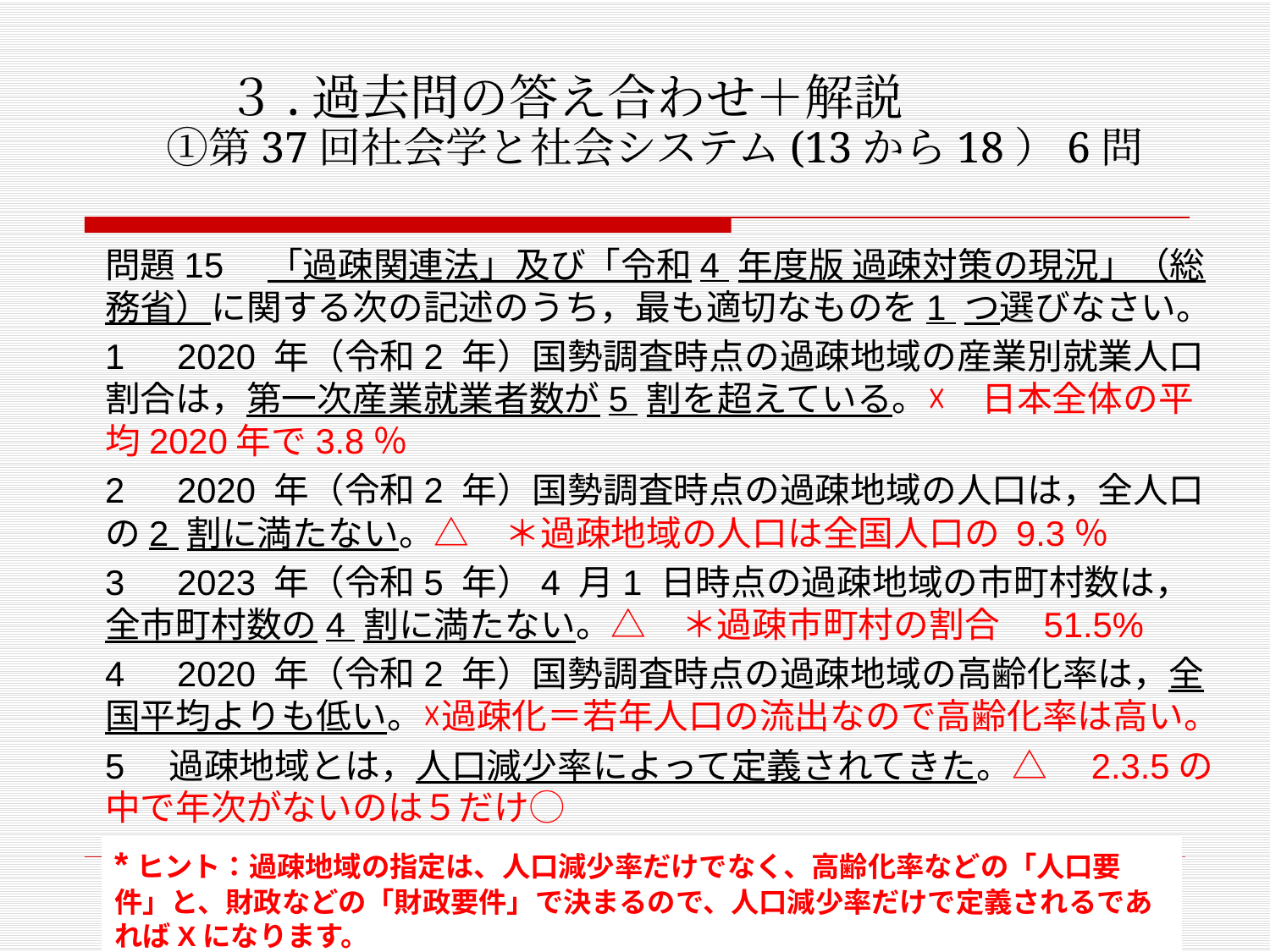

# ３.過去問の答え合わせ＋解説 ①第37回社会学と社会システム(13から18）6問
問題15　「過疎関連法」及び「令和4 年度版 過疎対策の現況」（総務省）に関する次の記述のうち，最も適切なものを1 つ選びなさい。
1　2020 年（令和2 年）国勢調査時点の過疎地域の産業別就業人口割合は，第一次産業就業者数が5 割を超えている。☓　日本全体の平均2020年で3.8％
2　2020 年（令和2 年）国勢調査時点の過疎地域の人口は，全人口の2 割に満たない。△　＊過疎地域の人口は全国人口の 9.3％
3　2023 年（令和5 年）4 月1 日時点の過疎地域の市町村数は，全市町村数の4 割に満たない。△　＊過疎市町村の割合　51.5%
4　2020 年（令和2 年）国勢調査時点の過疎地域の高齢化率は，全国平均よりも低い。☓過疎化＝若年人口の流出なので高齢化率は高い。
5　過疎地域とは，人口減少率によって定義されてきた。△　2.3.5の中で年次がないのは５だけ◯
*ヒント：過疎地域の指定は、人口減少率だけでなく、高齢化率などの「人口要件」と、財政などの「財政要件」で決まるので、人口減少率だけで定義されるであればXになります。